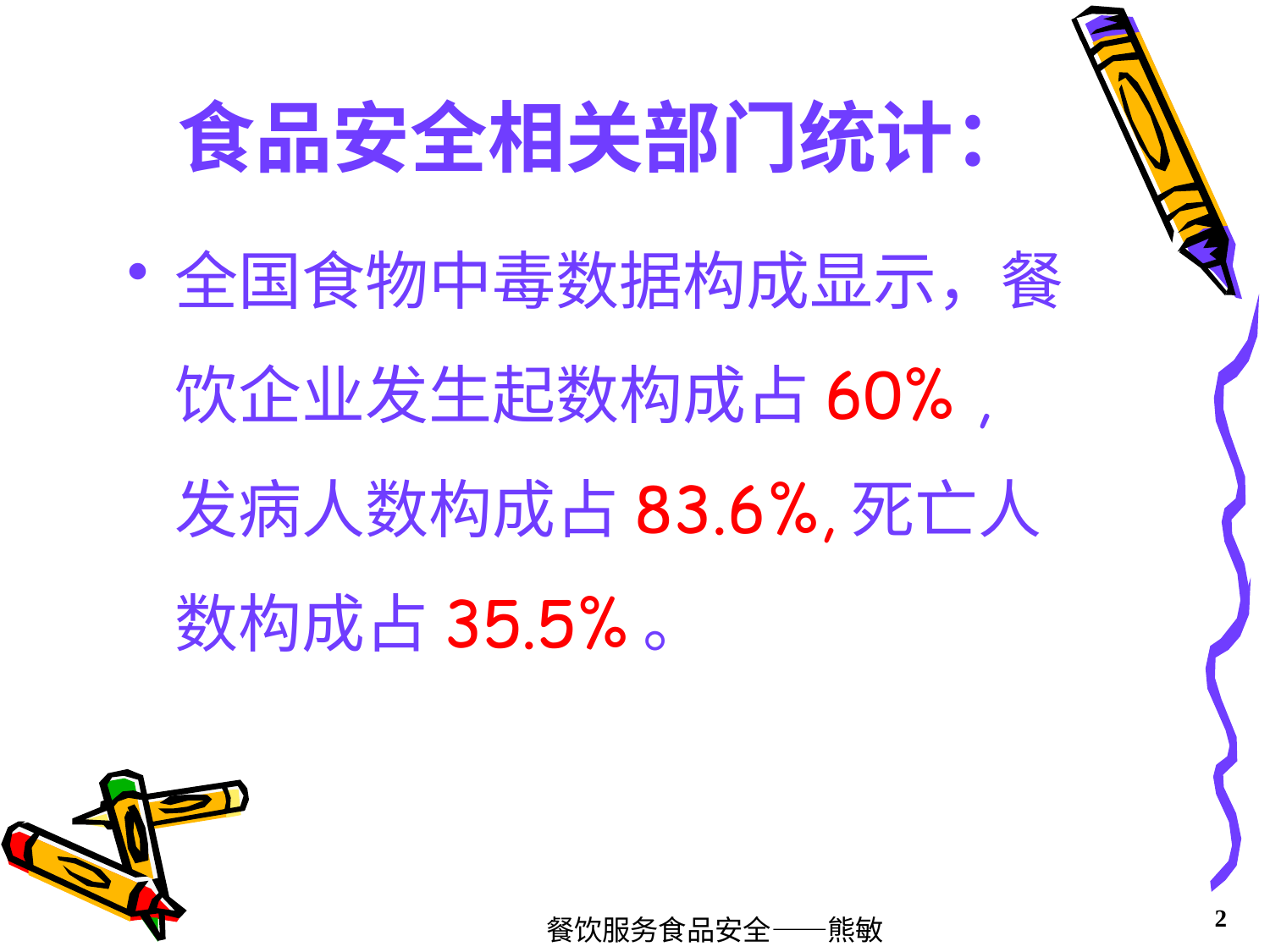

# 食品安全相关部门统计：
全国食物中毒数据构成显示，餐饮企业发生起数构成占60% , 发病人数构成占83.6%,死亡人数构成占35.5%。

2

餐饮服务食品安全——熊敏